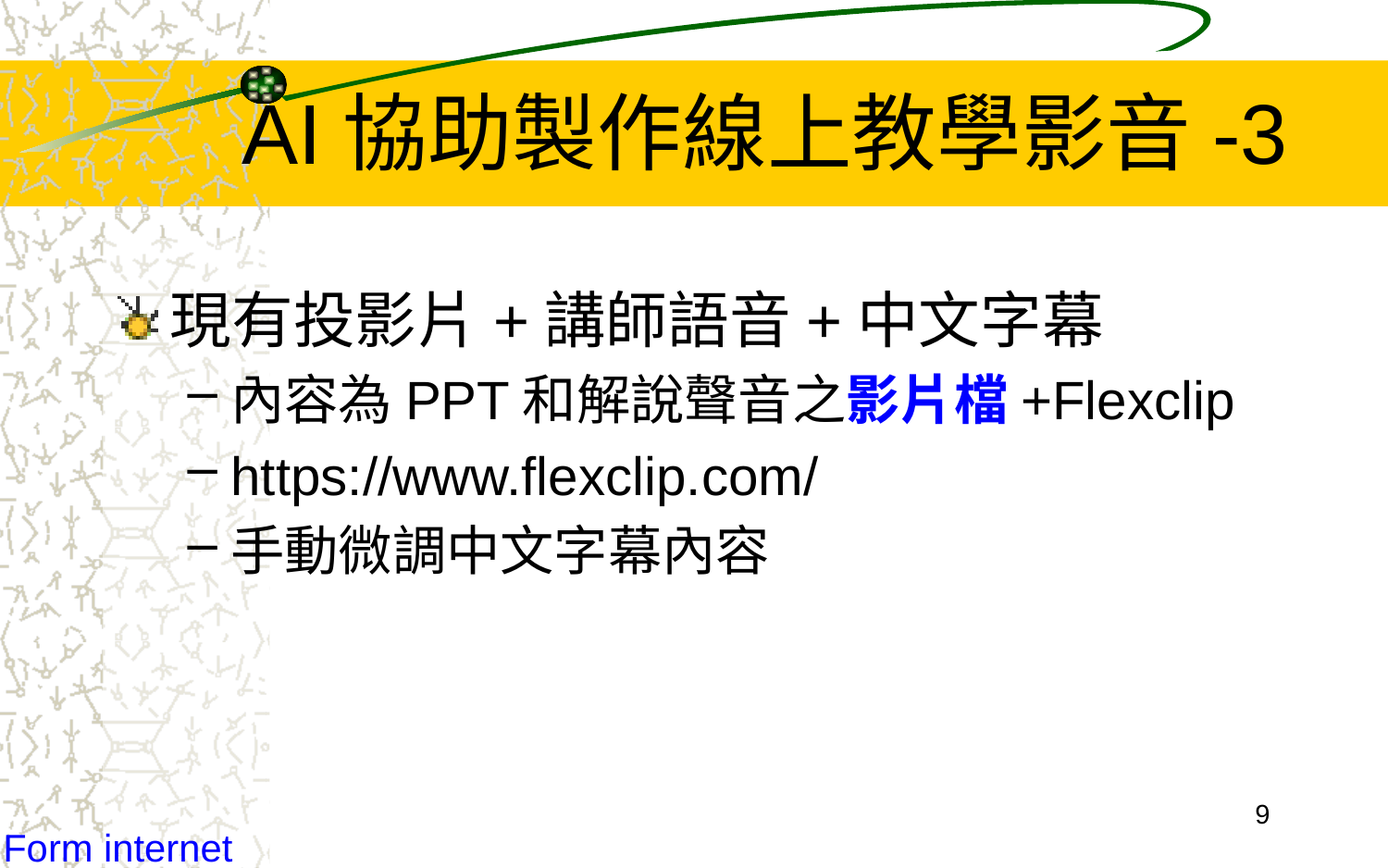

# AI協助製作線上教學影音-3
現有投影片+講師語音+中文字幕
內容為PPT和解說聲音之影片檔+Flexclip
https://www.flexclip.com/
手動微調中文字幕內容

9
Form internet